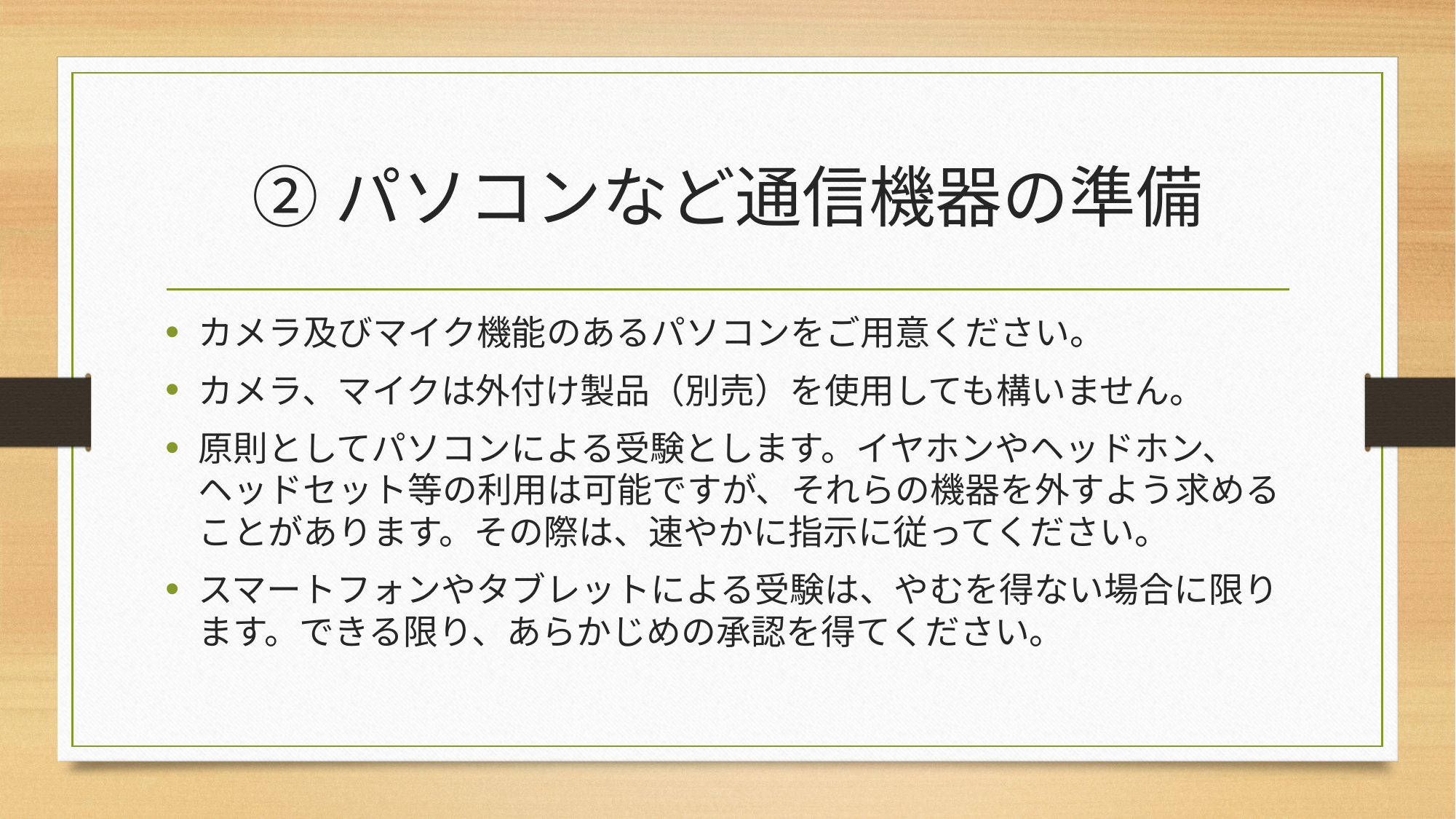

# ②パソコンなど通信機器の準備
カメラ及びマイク機能のあるパソコンをご用意ください。
カメラ、マイクは外付け製品（別売）を使用しても構いません。
原則としてパソコンによる受験とします。イヤホンやヘッドホン、ヘッドセット等の利用は可能ですが、それらの機器を外すよう求めることがあります。その際は、速やかに指示に従ってください。
スマートフォンやタブレットによる受験は、やむを得ない場合に限ります。できる限り、あらかじめの承認を得てください。